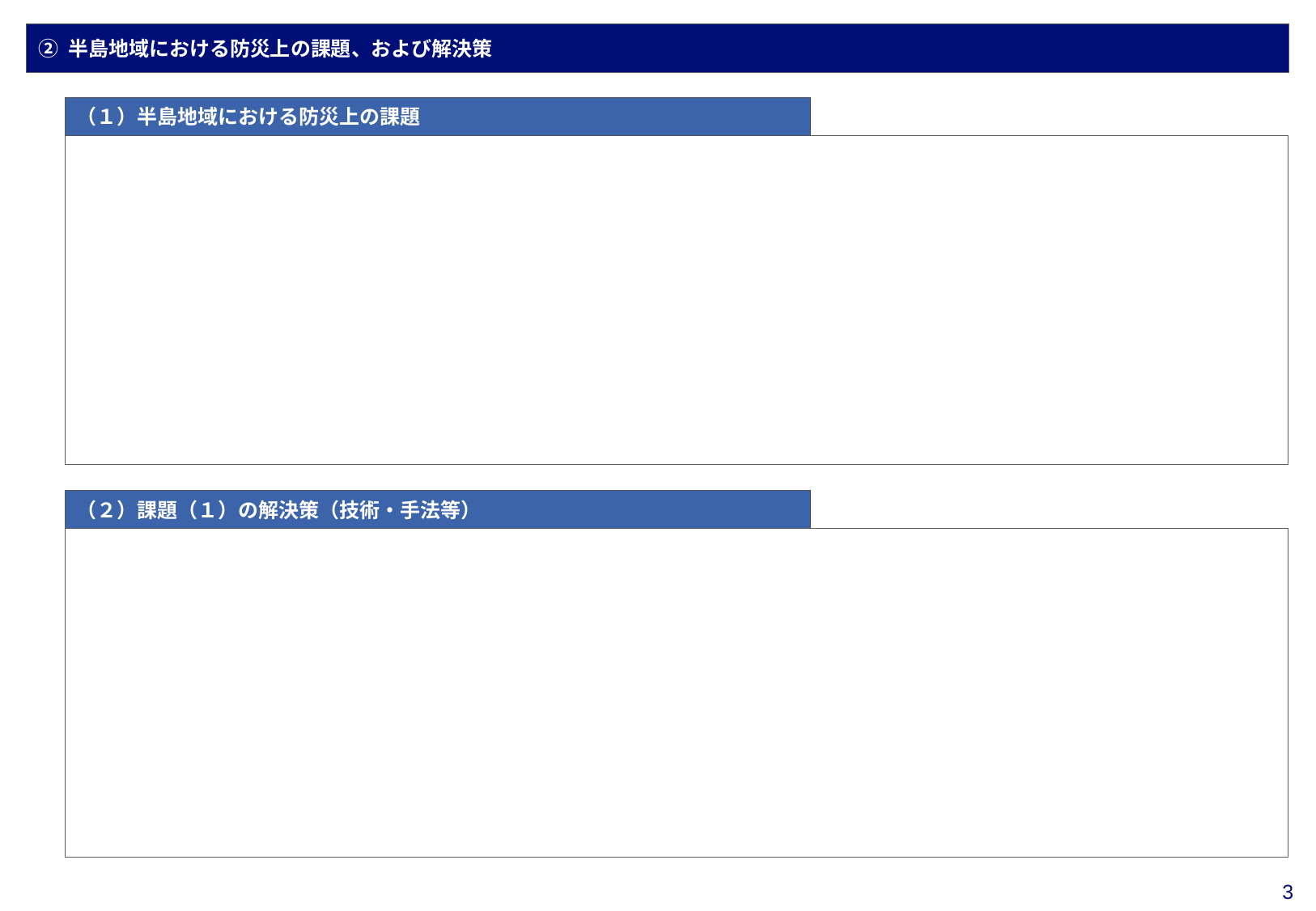

② 半島地域における防災上の課題、および解決策
（１）半島地域における防災上の課題

（２）課題（１）の解決策（技術・手法等）